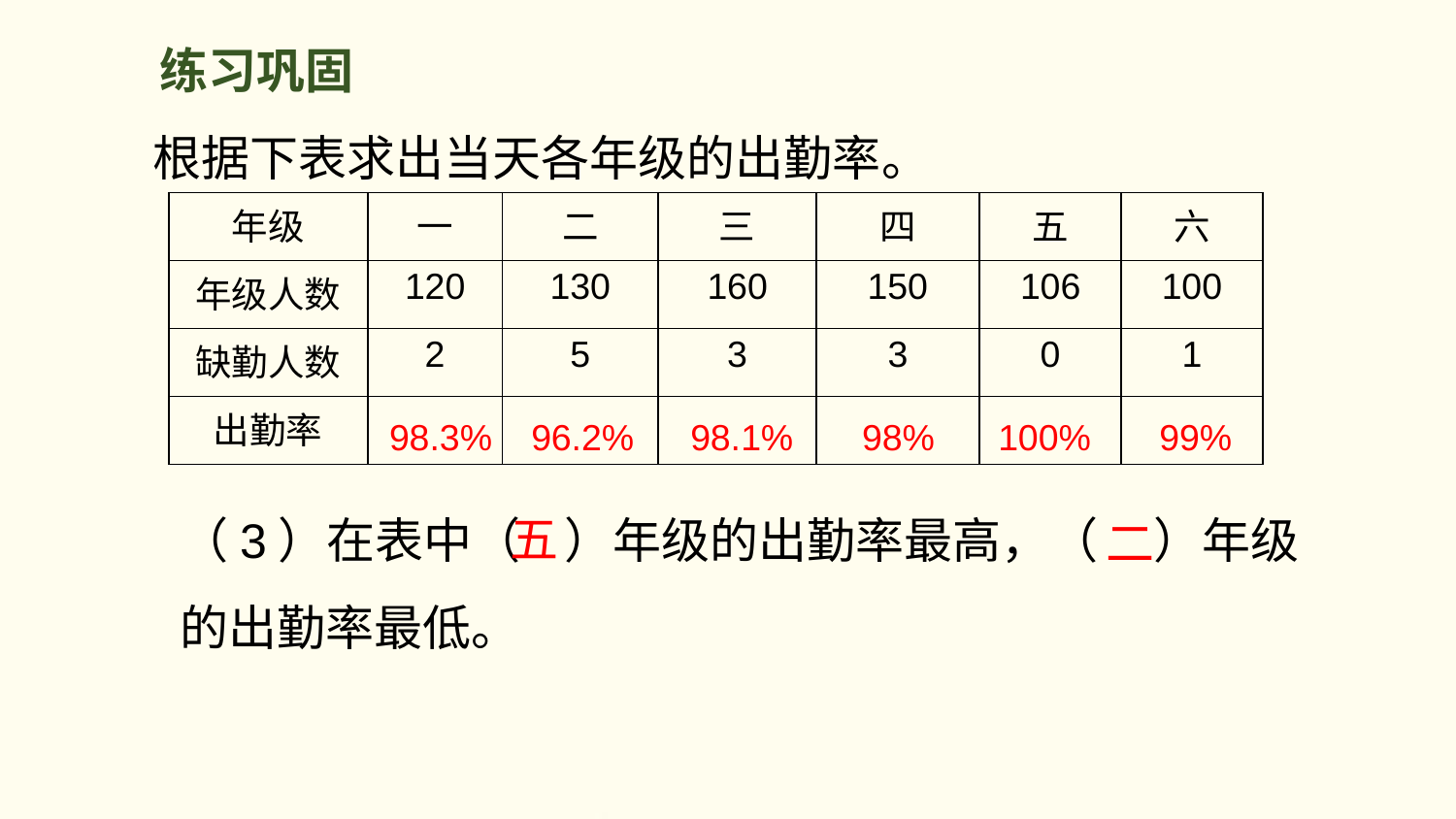

练习巩固
根据下表求出当天各年级的出勤率。
| 年级 | 一 | 二 | 三 | 四 | 五 | 六 |
| --- | --- | --- | --- | --- | --- | --- |
| 年级人数 | 120 | 130 | 160 | 150 | 106 | 100 |
| 缺勤人数 | 2 | 5 | 3 | 3 | 0 | 1 |
| 出勤率 |  |  |  |  |  |  |
98.3%
96.2%
98.1%
98%
100%
99%
五
（3）在表中（    ）年级的出勤率最高，（     ）年级的出勤率最低。
二